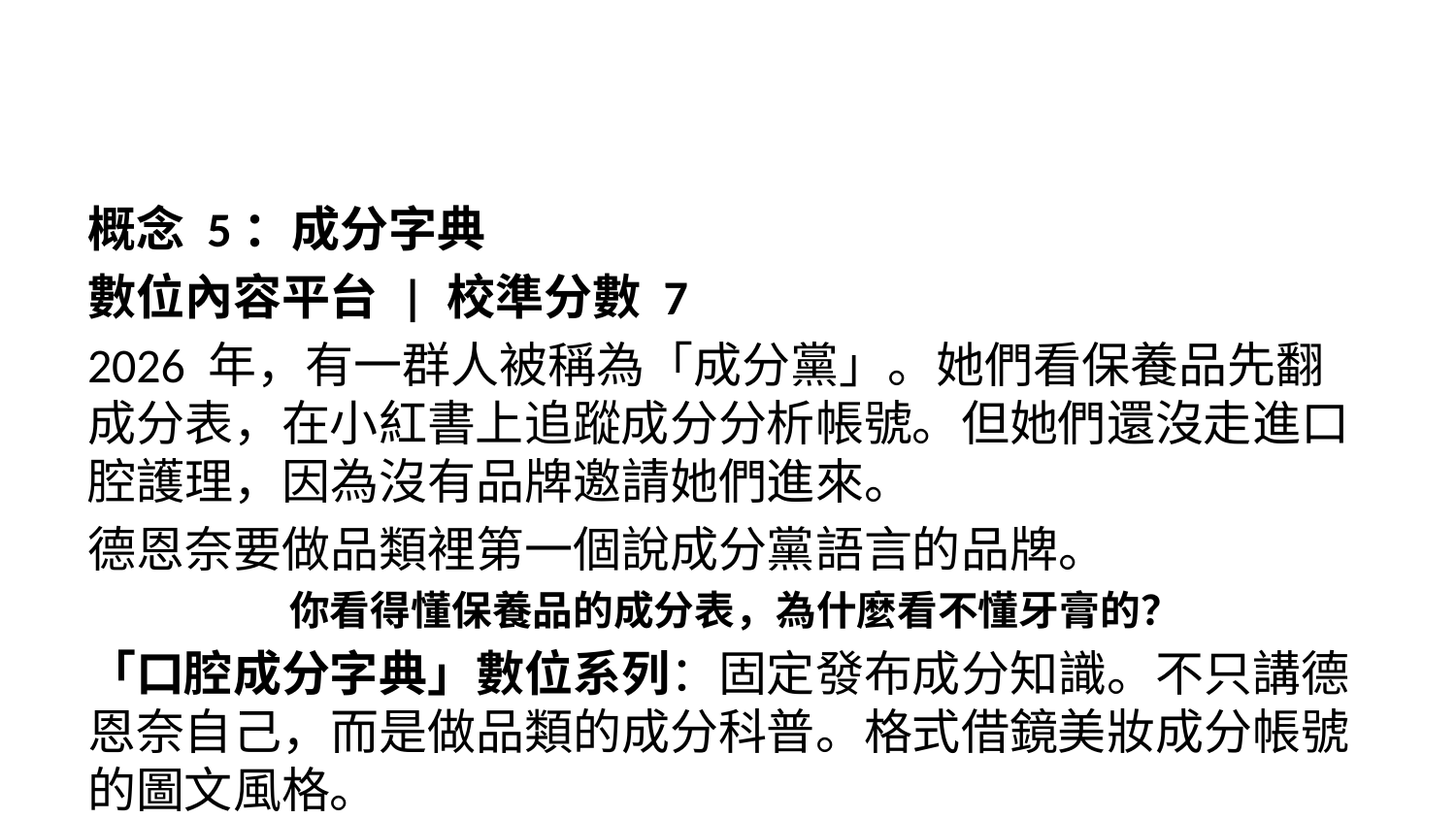

概念 5：成分字典
數位內容平台 | 校準分數 7
2026 年，有一群人被稱為「成分黨」。她們看保養品先翻成分表，在小紅書上追蹤成分分析帳號。但她們還沒走進口腔護理，因為沒有品牌邀請她們進來。
德恩奈要做品類裡第一個說成分黨語言的品牌。
你看得懂保養品的成分表，為什麼看不懂牙膏的？
「口腔成分字典」數位系列：固定發布成分知識。不只講德恩奈自己，而是做品類的成分科普。格式借鏡美妝成分帳號的圖文風格。
「翻過來看」挑戰：鼓勵消費者拍自家牙膏背面成分表。不攻擊任何品牌，只是建立「看成分表買牙膏」的新消費習慣——而當消費者養成這個習慣，德恩奈完整透明的成分標示就是最大優勢。
跨界美妝 KOL：「我把看保養品的方法用在牙膏上，結果發現……」
為什麼這個概念是對的：這是一個「養」的概念。它不會在一週內製造話題高峰，但 6 個月走期中持續累積有價值的數位資產。成分透明恰好是德恩奈的結構性優勢：檸檬酸鉀 5.53% 有臨床研究佐證、氟化鈉含量 1450ppm 符合國際標準。
預算概估：NT$50 萬